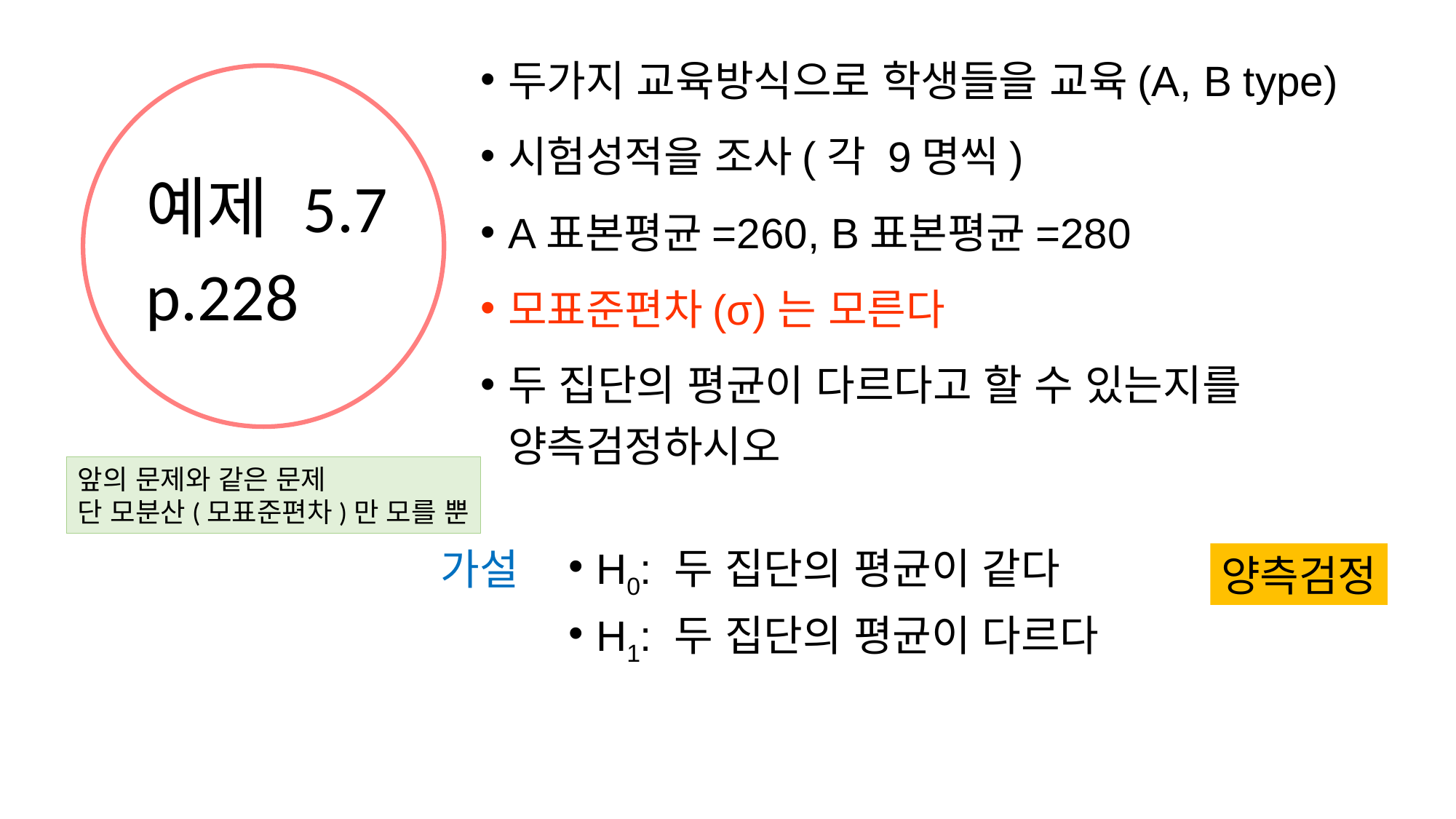

두가지 교육방식으로 학생들을 교육(A, B type)
시험성적을 조사(각 9명씩)
A표본평균=260, B표본평균=280
모표준편차(σ)는 모른다
두 집단의 평균이 다르다고 할 수 있는지를 양측검정하시오

# 예제 5.7 p.228
앞의 문제와 같은 문제
단 모분산(모표준편차)만 모를 뿐
가설
H0: 두 집단의 평균이 같다
H1: 두 집단의 평균이 다르다

양측검정